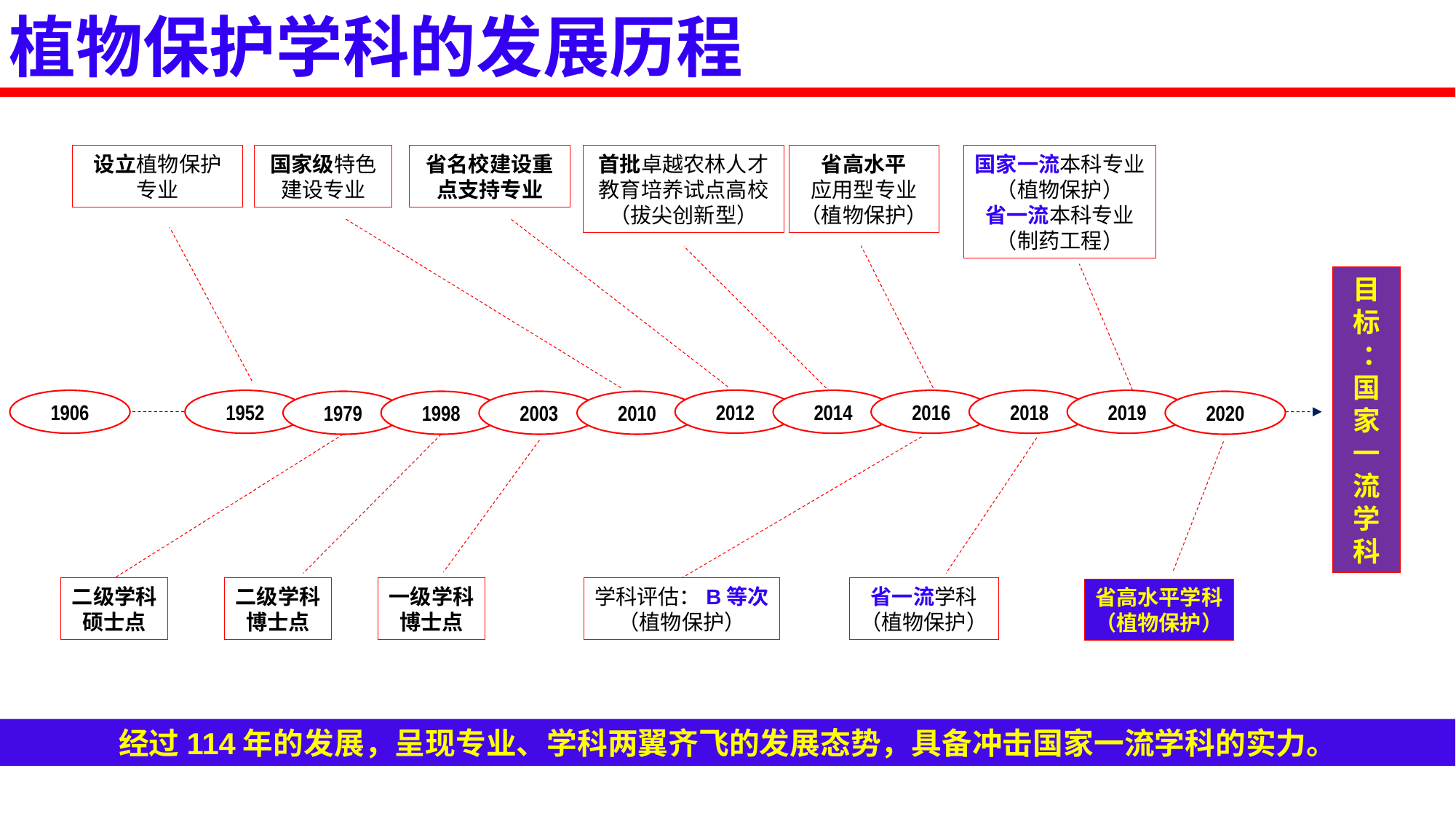

植物保护学科的发展历程

设立植物保护专业
国家级特色建设专业
省名校建设重点支持专业
省高水平
应用型专业
（植物保护）
首批卓越农林人才教育培养试点高校
（拔尖创新型）
国家一流本科专业
（植物保护）
省一流本科专业
（制药工程）
目
标
  ：
国
家
一
流
学
科
2012
1906
1952
2014
2016
2018
2019
1979
1998
2003
2010
2020
二级学科
硕士点
二级学科
博士点
一级学科
博士点
学科评估：B等次
（植物保护）
省一流学科
（植物保护）
省高水平学科
（植物保护）
经过114年的发展，呈现专业、学科两翼齐飞的发展态势，具备冲击国家一流学科的实力。